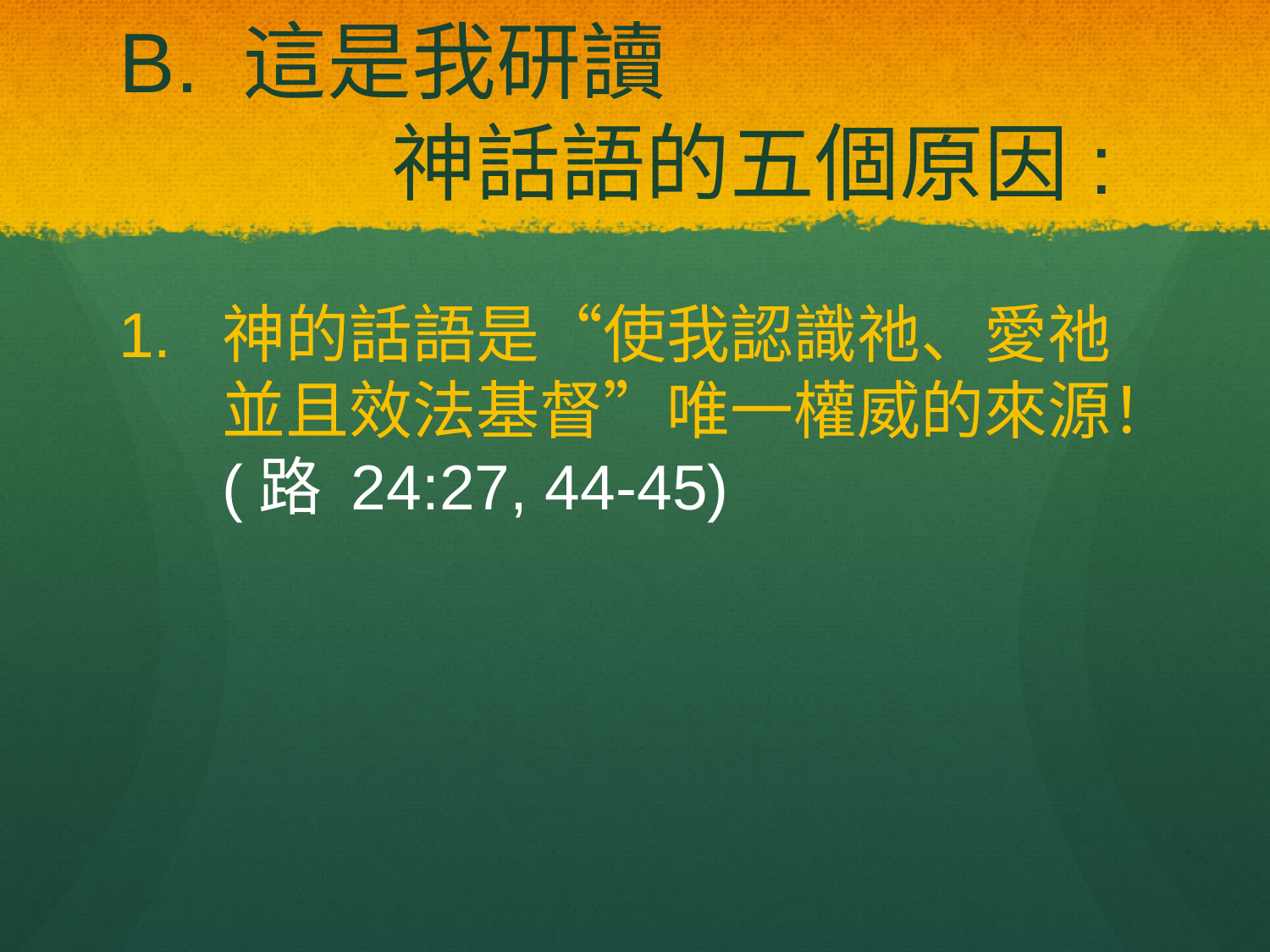

# B. 這是我研讀             		 		 神話語的五個原因:
神的話語是“使我認識祂、愛祂並且效法基督”唯一權威的來源！(路 24:27, 44-45)